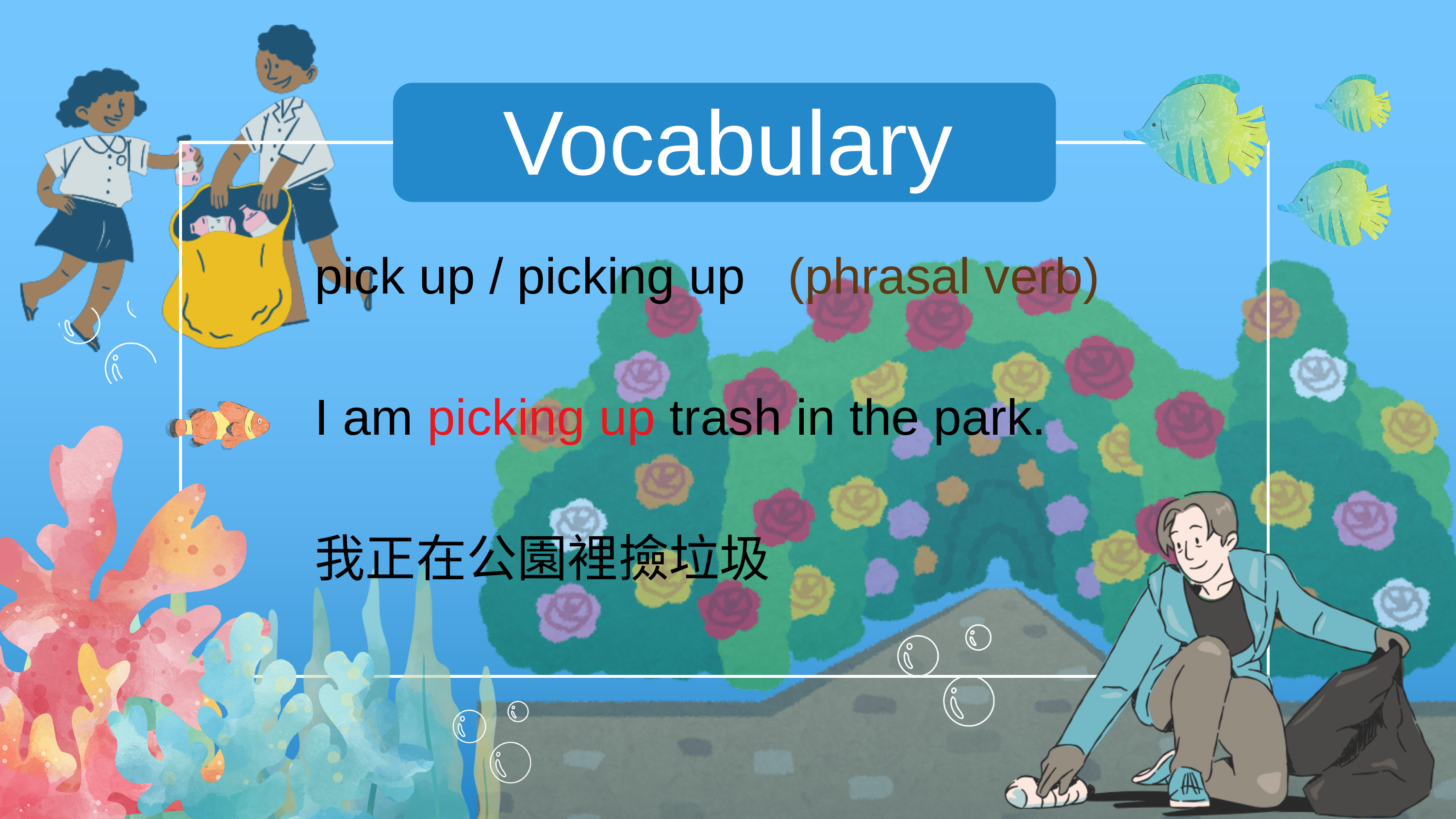

Vocabulary

pick up / picking up   (phrasal verb)

I am picking up trash in the park.

我正在公園裡撿垃圾